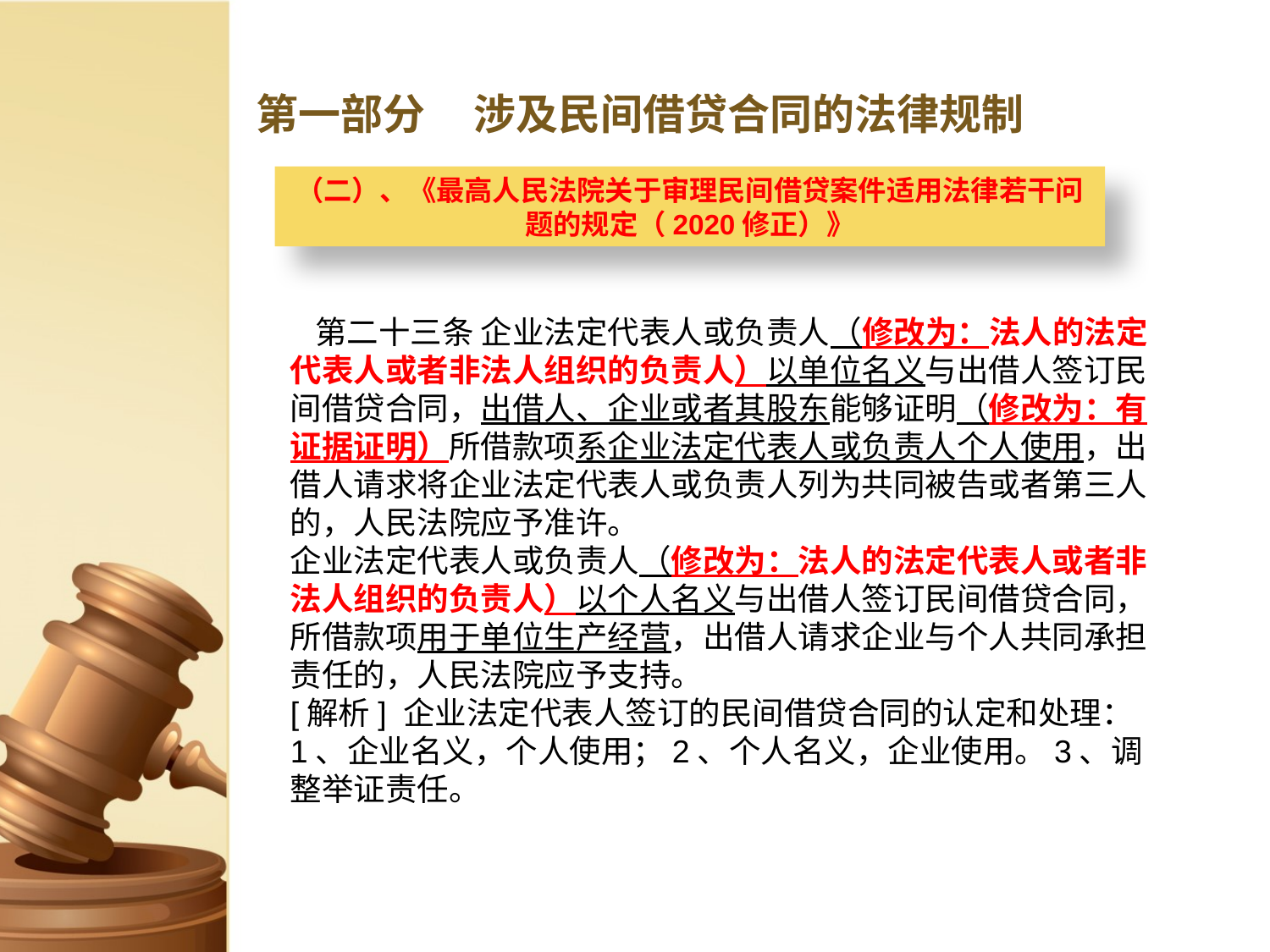

# 第一部分     涉及民间借贷合同的法律规制
（二）、《最高人民法院关于审理民间借贷案件适用法律若干问题的规定（2020修正）》

　第二十三条 企业法定代表人或负责人（修改为：法人的法定代表人或者非法人组织的负责人）以单位名义与出借人签订民间借贷合同，出借人、企业或者其股东能够证明（修改为：有证据证明）所借款项系企业法定代表人或负责人个人使用，出借人请求将企业法定代表人或负责人列为共同被告或者第三人的，人民法院应予准许。
企业法定代表人或负责人（修改为：法人的法定代表人或者非法人组织的负责人）以个人名义与出借人签订民间借贷合同，所借款项用于单位生产经营，出借人请求企业与个人共同承担责任的，人民法院应予支持。
[解析] 企业法定代表人签订的民间借贷合同的认定和处理：1、企业名义，个人使用；2、个人名义，企业使用。3、调整举证责任。